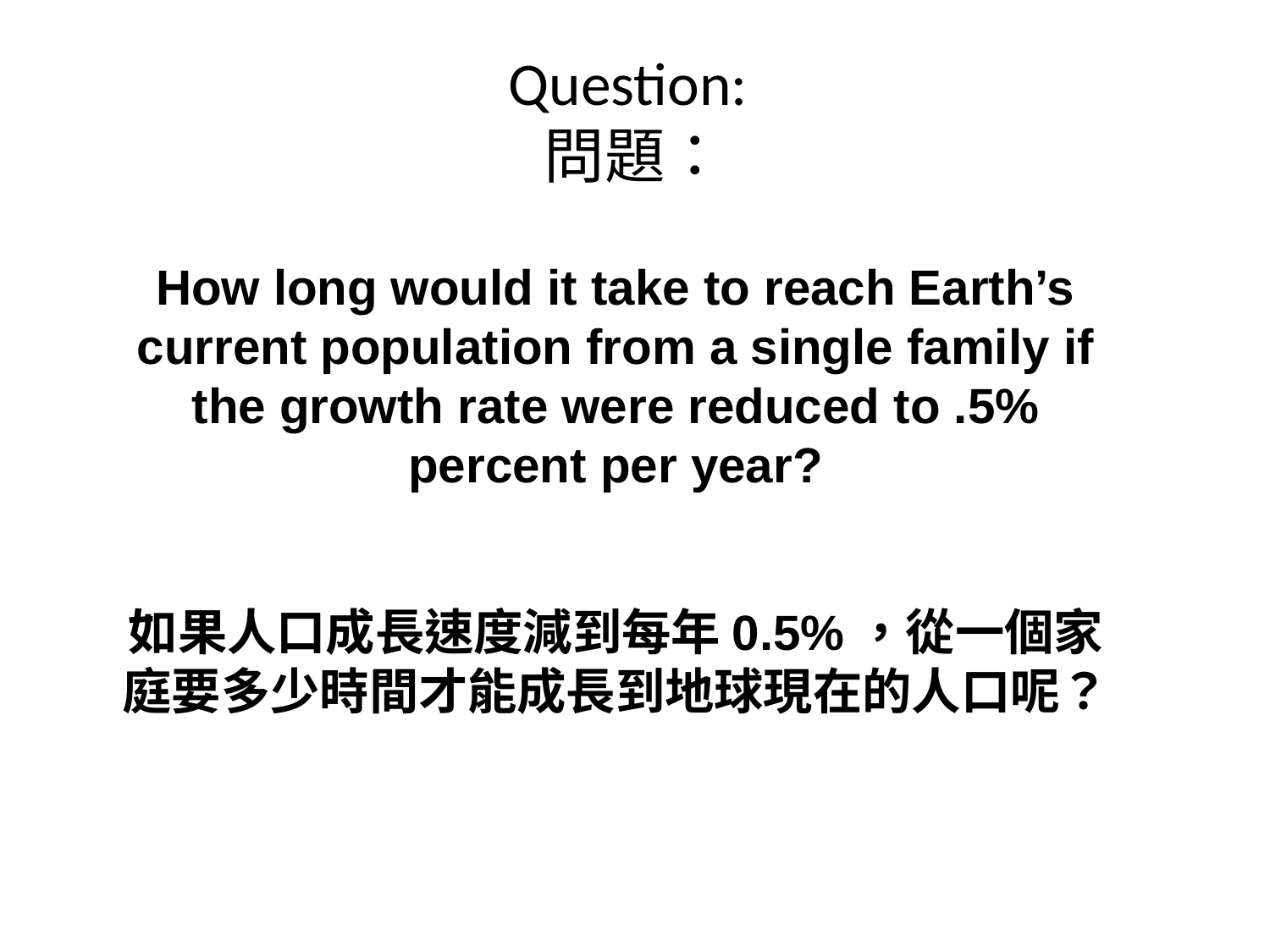

# Question: 問題：
How long would it take to reach Earth’s current population from a single family if the growth rate were reduced to .5% percent per year?

如果人口成長速度減到每年0.5%，從一個家庭要多少時間才能成長到地球現在的人口呢？